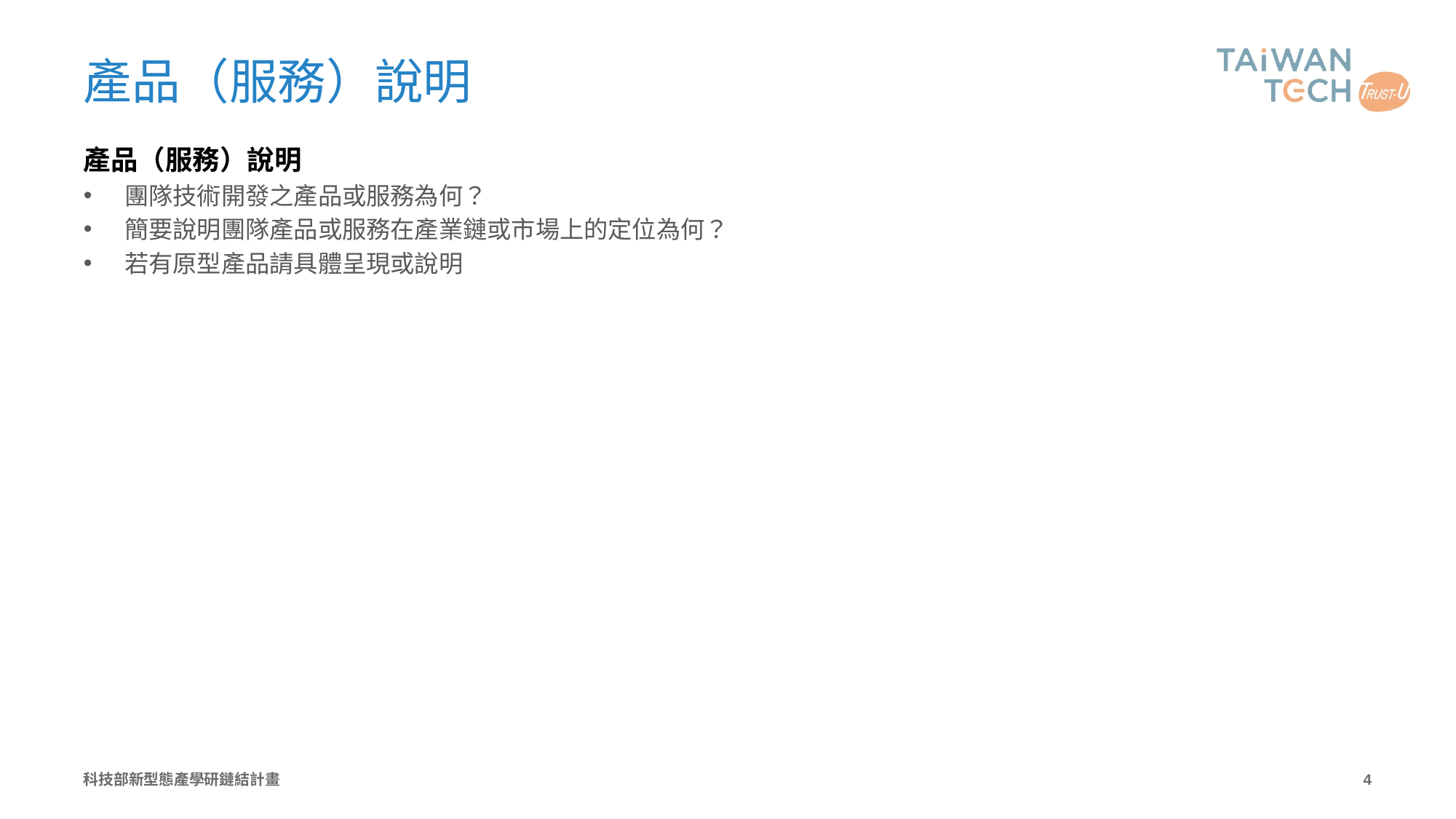

# 產品（服務）說明
產品（服務）說明
團隊技術開發之產品或服務為何？
簡要說明團隊產品或服務在產業鏈或市場上的定位為何？
若有原型產品請具體呈現或說明
科技部新型態產學研鏈結計畫
4